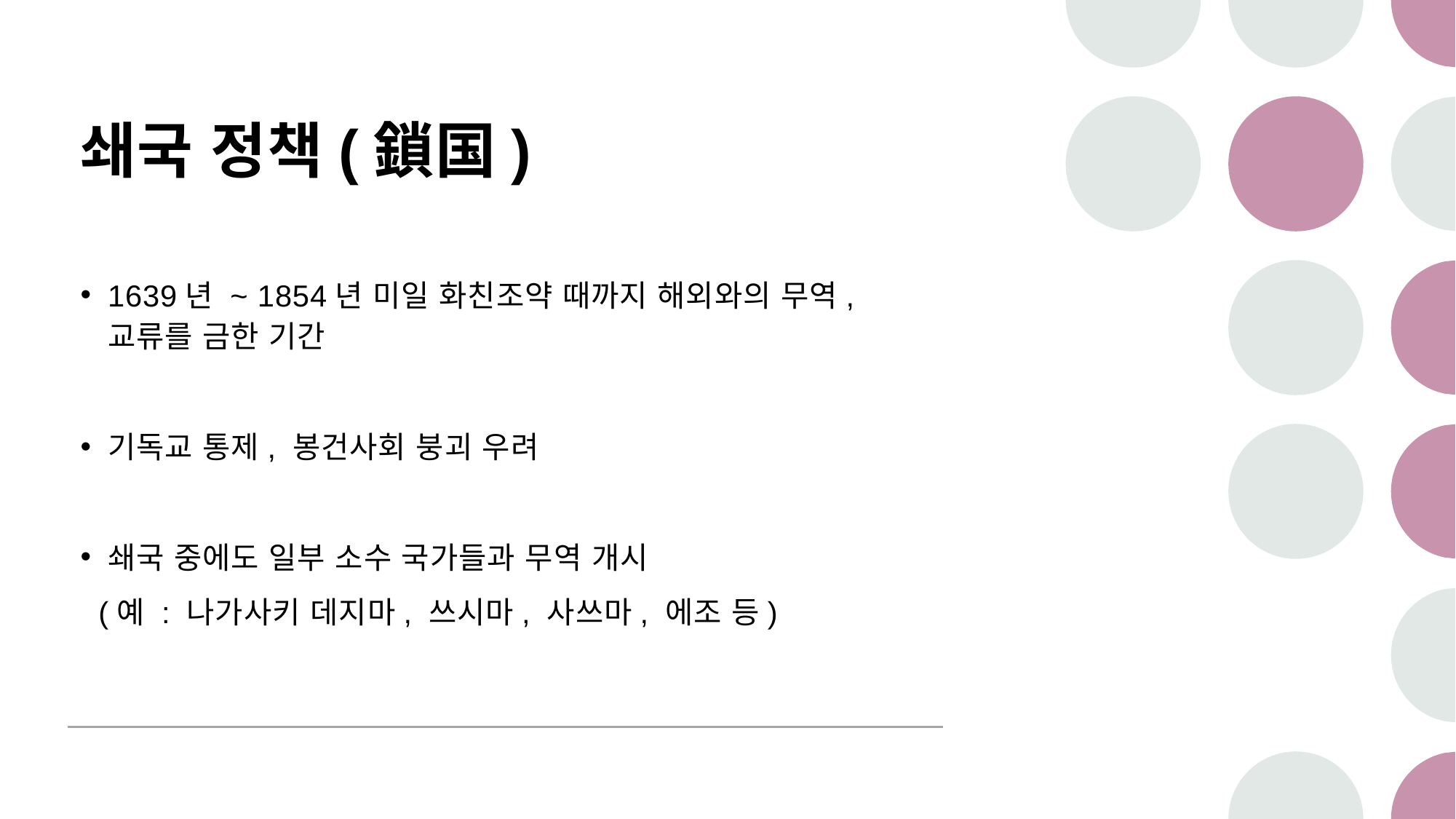

# 쇄국 정책(鎖国)
1639년 ~ 1854년 미일 화친조약 때까지 해외와의 무역, 교류를 금한 기간

기독교 통제, 봉건사회 붕괴 우려

쇄국 중에도 일부 소수 국가들과 무역 개시
  (예 : 나가사키 데지마, 쓰시마, 사쓰마, 에조 등)